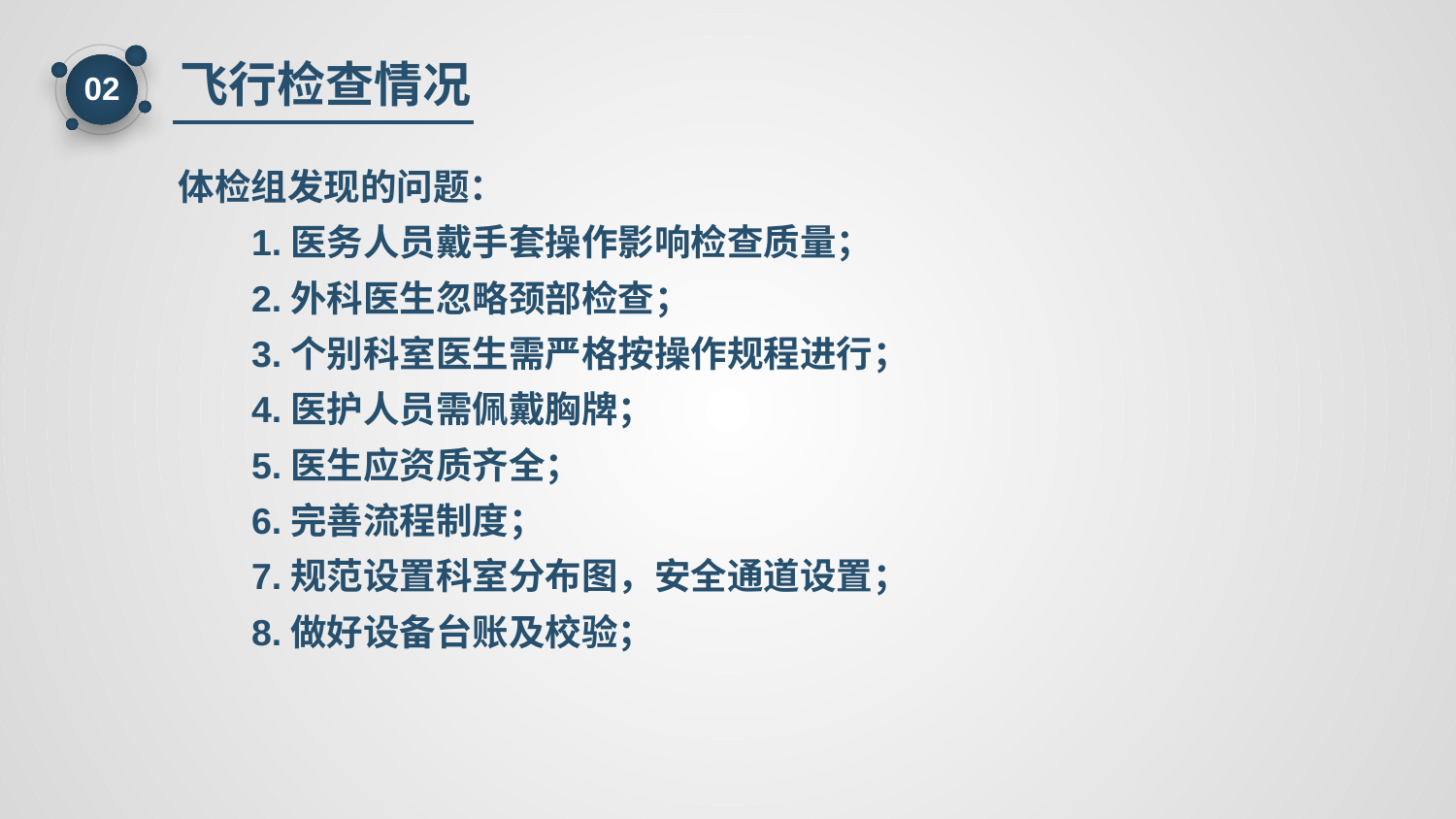

飞行检查情况
02
体检组发现的问题：
1.医务人员戴手套操作影响检查质量；
2.外科医生忽略颈部检查；
3.个别科室医生需严格按操作规程进行；
4.医护人员需佩戴胸牌；
5.医生应资质齐全；
6.完善流程制度；
7.规范设置科室分布图，安全通道设置；
8.做好设备台账及校验；